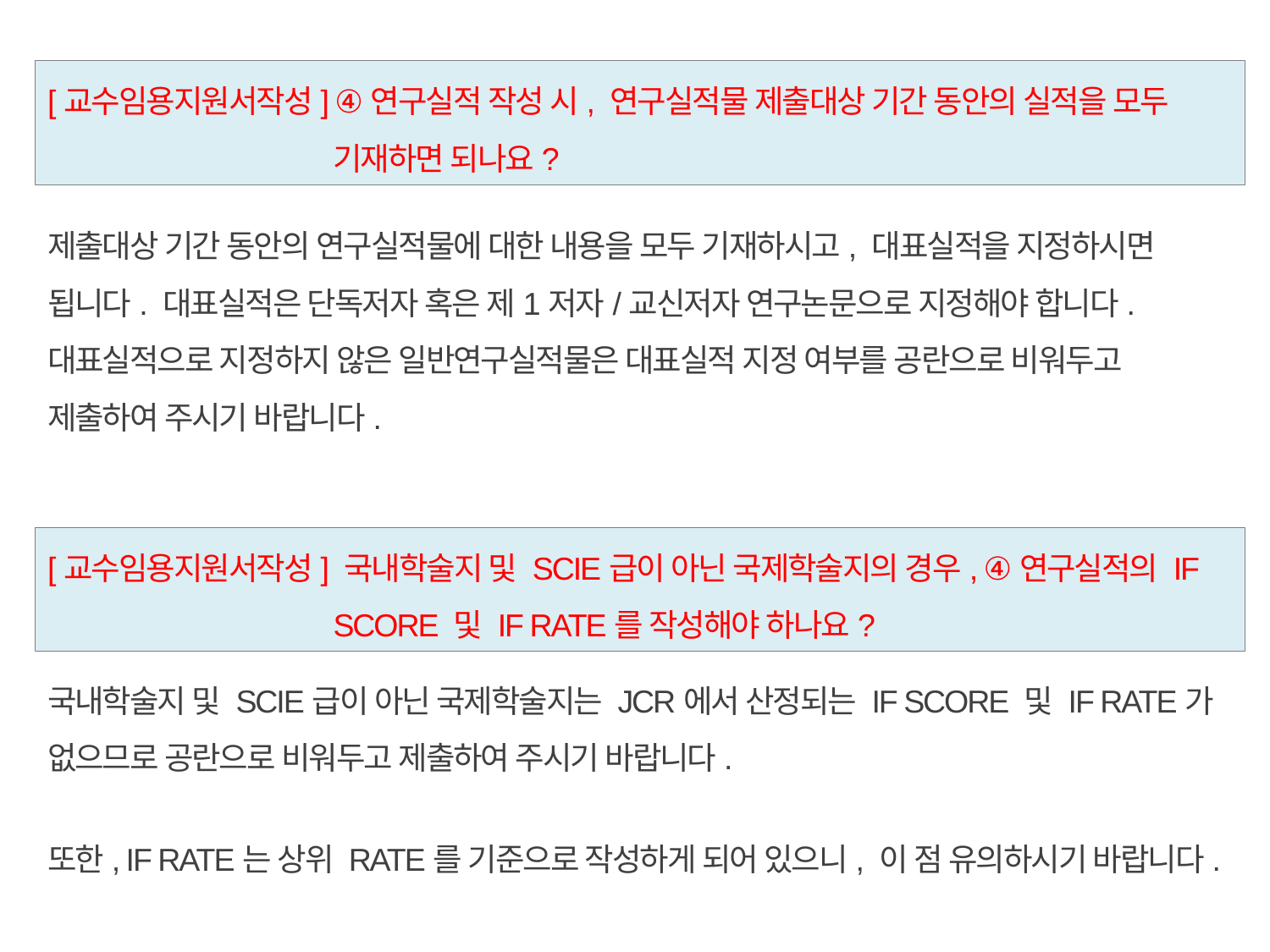

[교수임용지원서작성] ④연구실적 작성 시, 연구실적물 제출대상 기간 동안의 실적을 모두 기재하면 되나요?

제출대상 기간 동안의 연구실적물에 대한 내용을 모두 기재하시고, 대표실적을 지정하시면 됩니다. 대표실적은 단독저자 혹은 제1저자/교신저자 연구논문으로 지정해야 합니다.
대표실적으로 지정하지 않은 일반연구실적물은 대표실적 지정 여부를 공란으로 비워두고 제출하여 주시기 바랍니다.
[교수임용지원서작성] 국내학술지 및 SCIE급이 아닌 국제학술지의 경우, ④연구실적의 IF SCORE 및 IF RATE를 작성해야 하나요?

국내학술지 및 SCIE급이 아닌 국제학술지는 JCR에서 산정되는 IF SCORE 및 IF RATE가 없으므로 공란으로 비워두고 제출하여 주시기 바랍니다.

또한, IF RATE는 상위 RATE를 기준으로 작성하게 되어 있으니, 이 점 유의하시기 바랍니다.